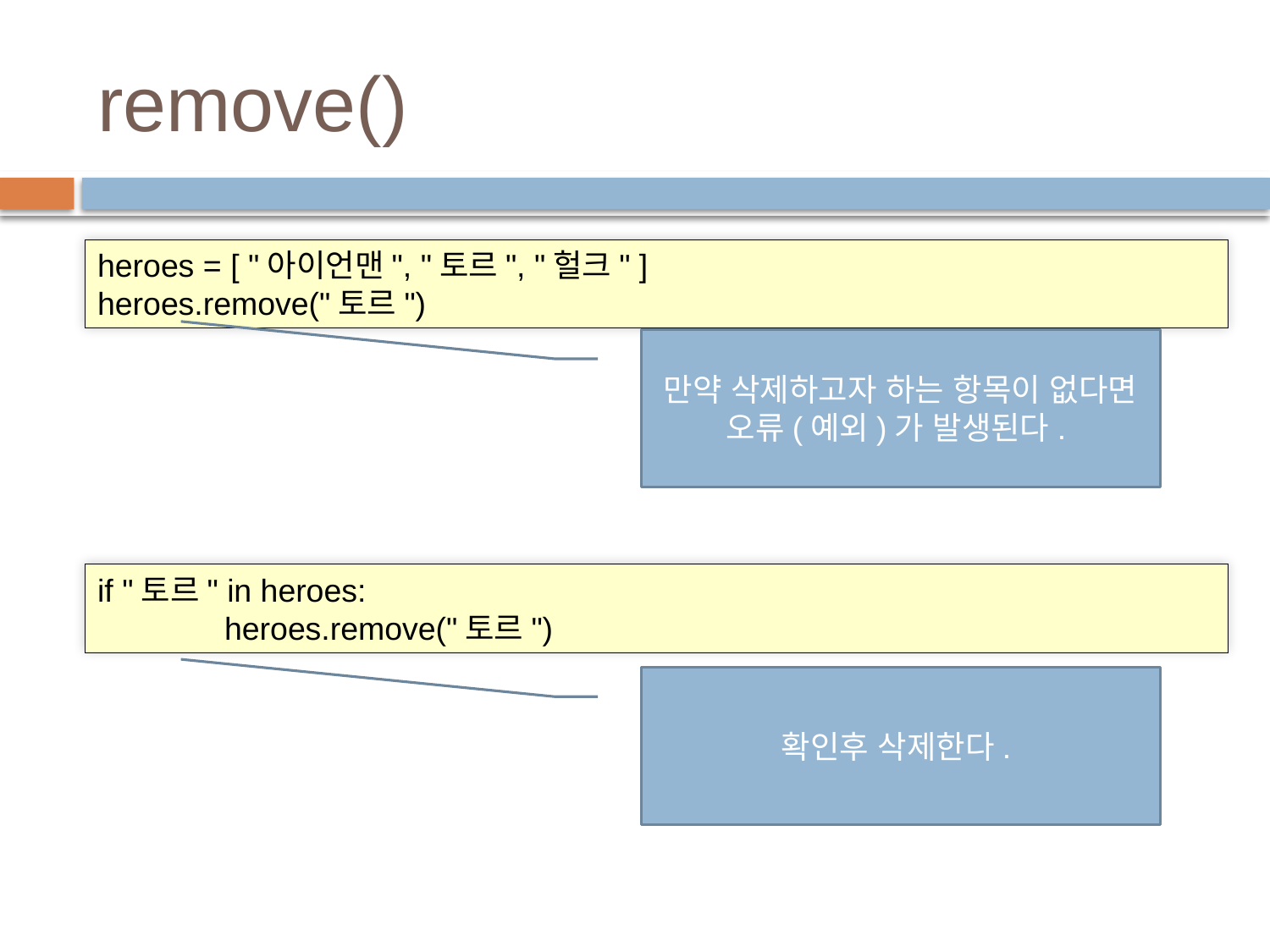

# remove()
heroes = [ "아이언맨", "토르", "헐크" ]
heroes.remove("토르")
만약 삭제하고자 하는 항목이 없다면 오류(예외)가 발생된다.
if "토르" in heroes:
	heroes.remove("토르")
확인후 삭제한다.